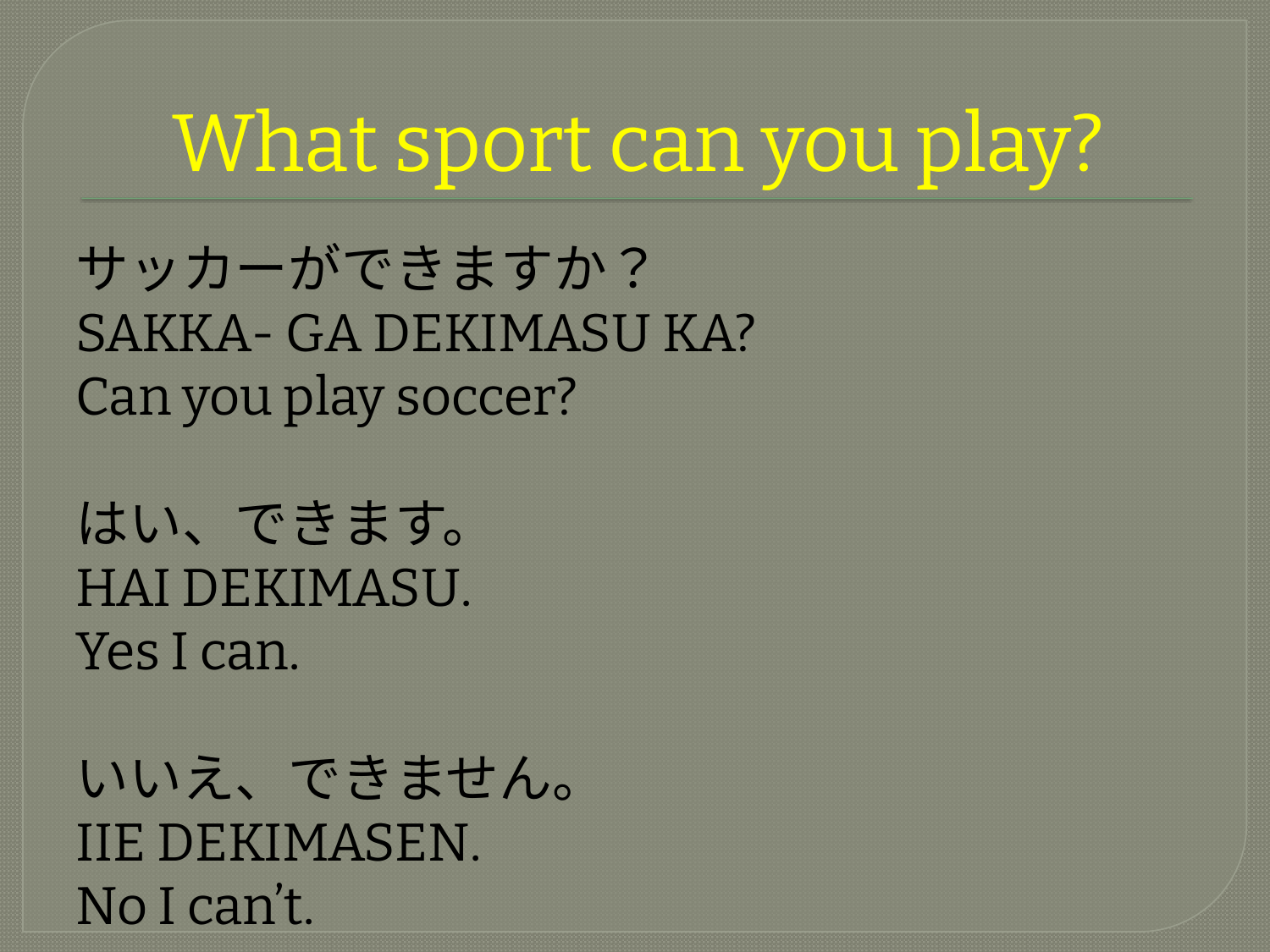

# What sport can you play?
サッカーができますか？
SAKKA- GA DEKIMASU KA?
Can you play soccer?

はい、できます。
HAI DEKIMASU.
Yes I can.

いいえ、できません。
IIE DEKIMASEN.
No I can’t.